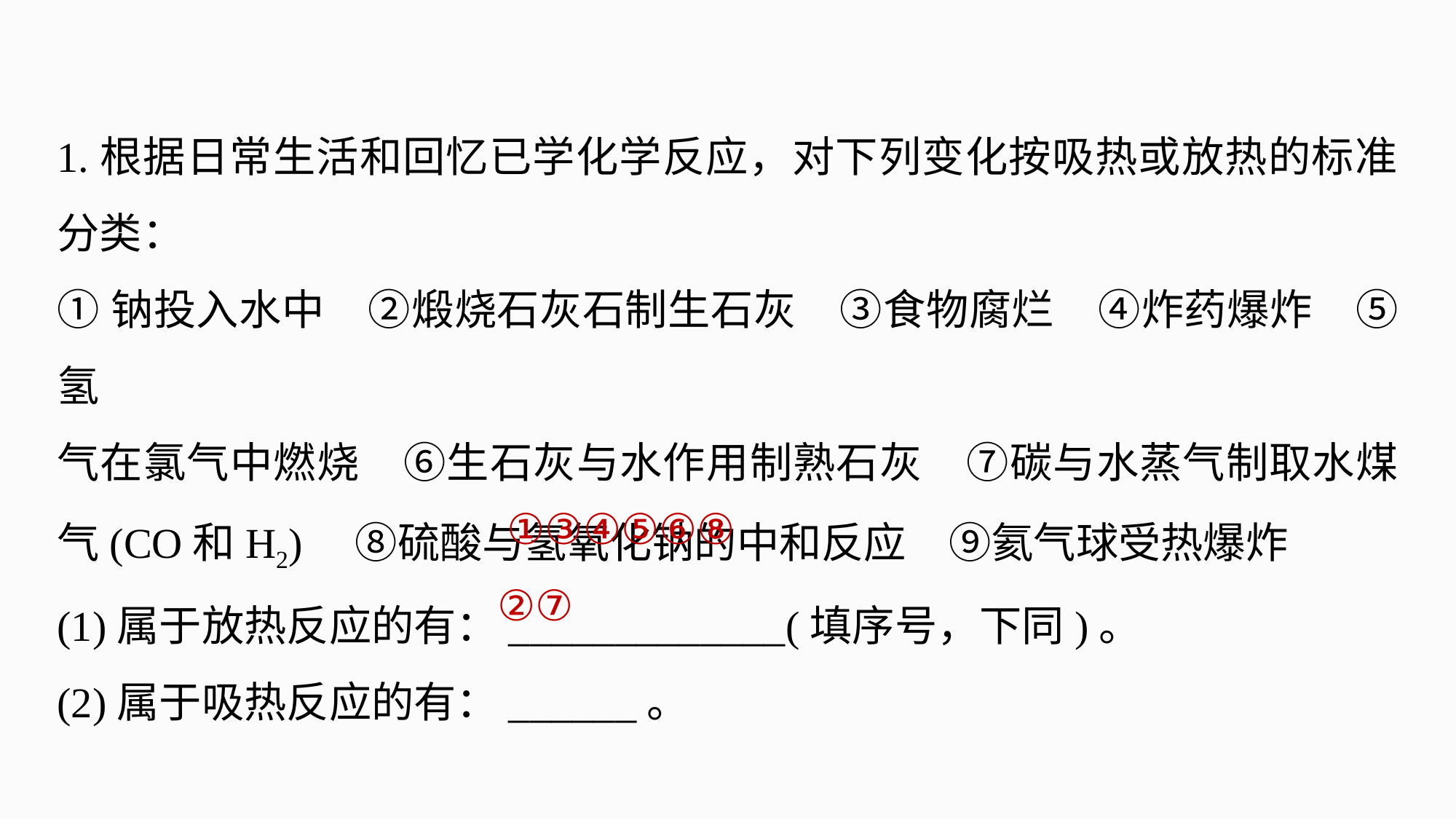

1.根据日常生活和回忆已学化学反应，对下列变化按吸热或放热的标准分类：
①钠投入水中　②煅烧石灰石制生石灰　③食物腐烂　④炸药爆炸　⑤氢
气在氯气中燃烧　⑥生石灰与水作用制熟石灰　⑦碳与水蒸气制取水煤气(CO和H2)　⑧硫酸与氢氧化钠的中和反应　⑨氦气球受热爆炸
(1)属于放热反应的有：_____________(填序号，下同)。
(2)属于吸热反应的有：______。
①③④⑤⑥⑧
②⑦